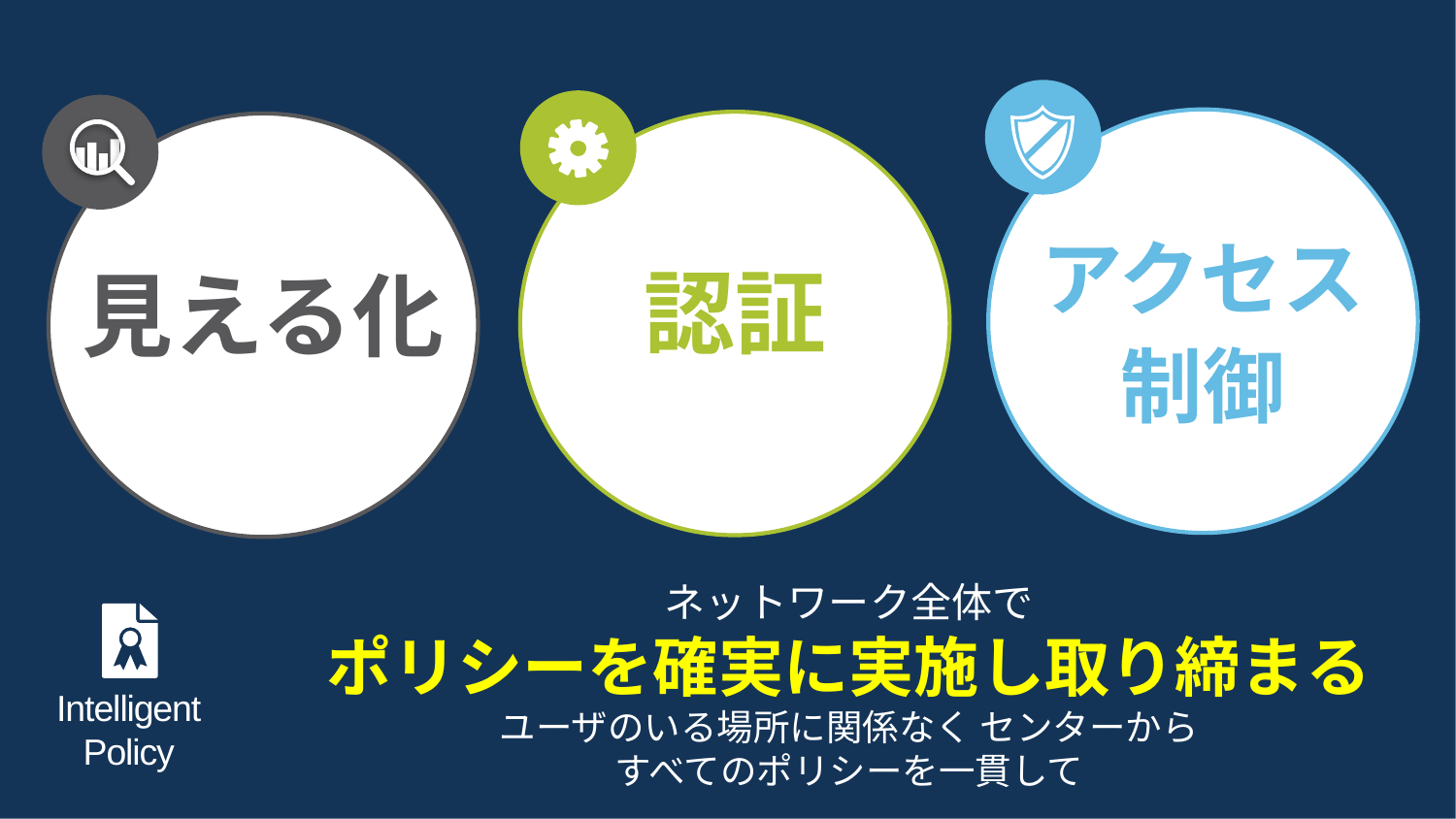

アクセス
制御

認証

見える化
ネットワーク全体で
ポリシーを確実に実施し取り締まる
ユーザのいる場所に関係なく センターから
すべてのポリシーを一貫して

Intelligent
Policy